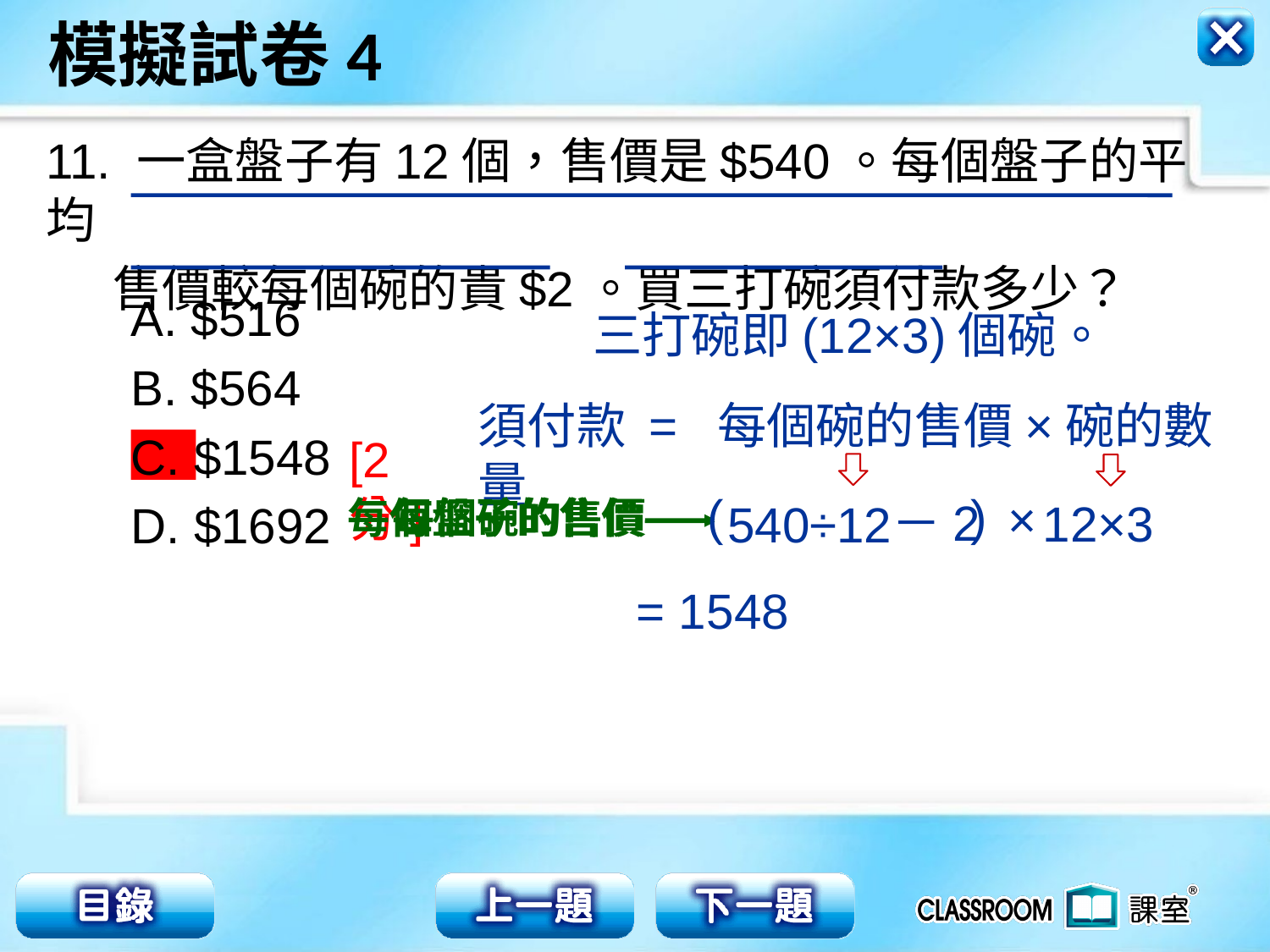

11. 一盒盤子有12個，售價是$540。每個盤子的平均
     售價較每個碗的貴$2。買三打碗須付款多少？

A. $516
B. $564
C. $1548
D. $1692
三打碗即(12×3)個碗。
須付款 =  每個碗的售價×碗的數量
[2分]

(                  )
×
每個碗的售價
每個盤子的售價
－2
12×3
540÷12

= 1548